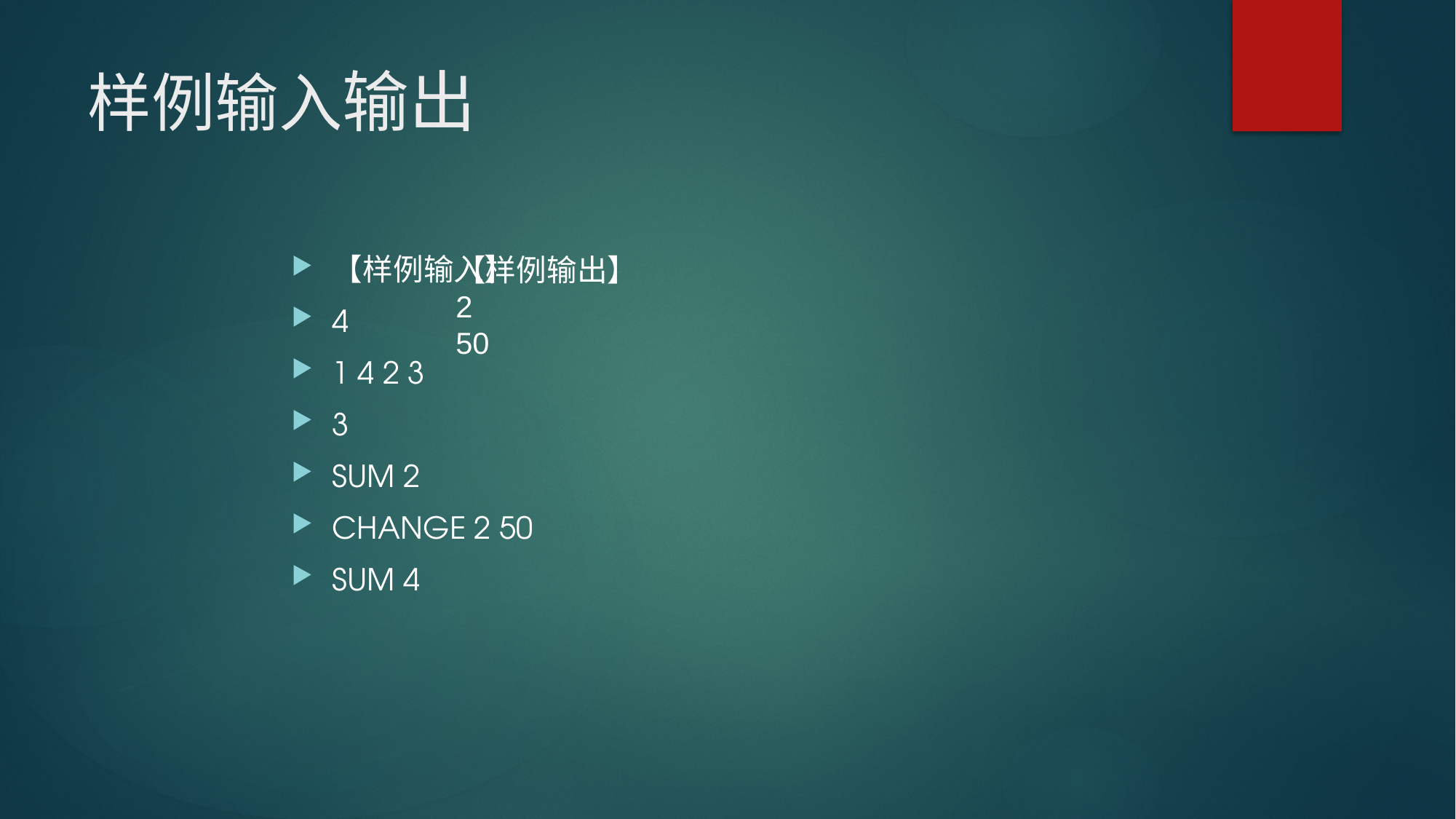

# 样例输入输出
【样例输入】
4
1 4 2 3
3
SUM 2
CHANGE 2 50
SUM 4

【样例输出】
2
50